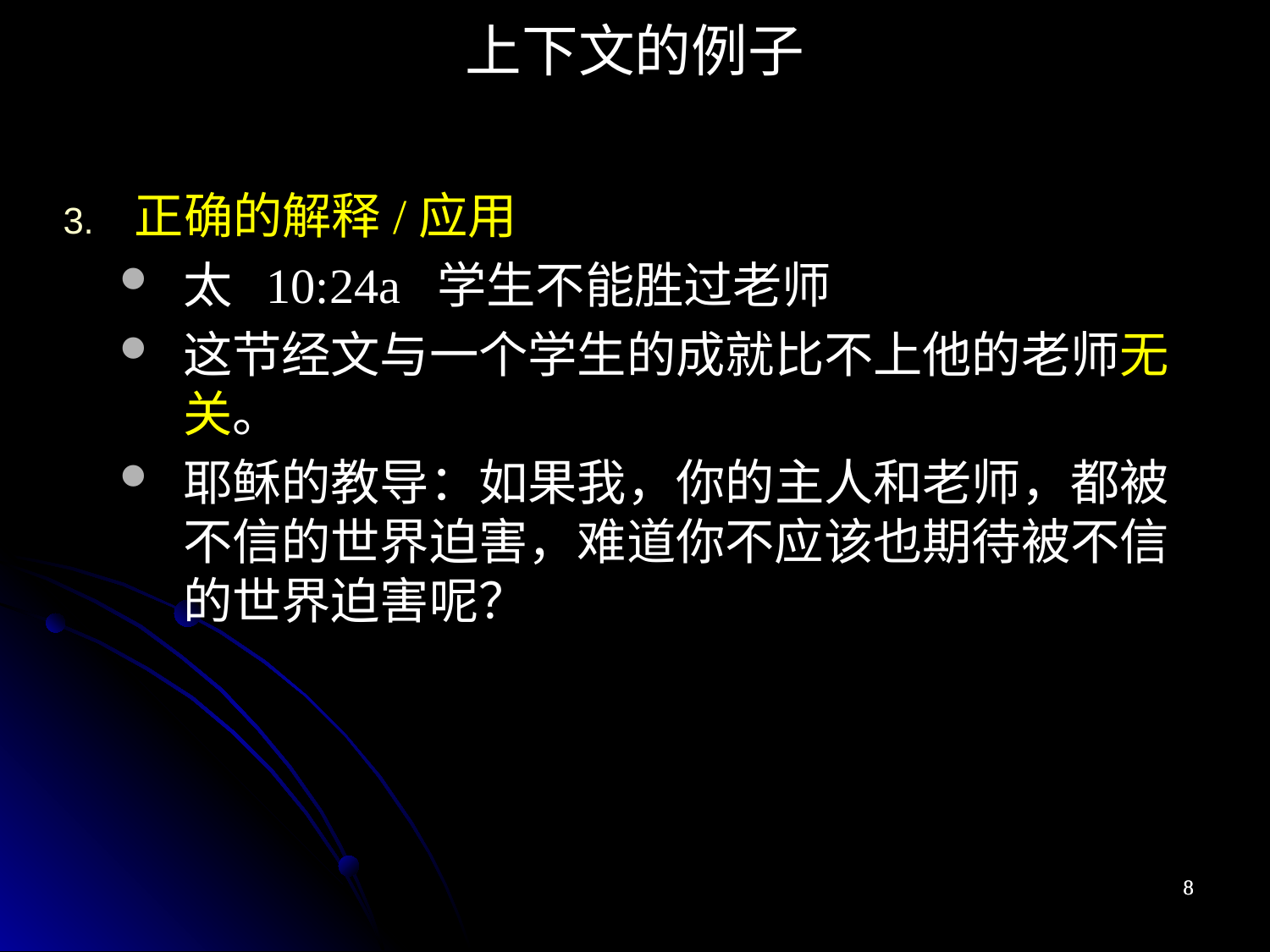

上下文的例子

正确的解释/应用
太  10:24a  学生不能胜过老师
这节经文与一个学生的成就比不上他的老师无关。
耶稣的教导：如果我，你的主人和老师，都被不信的世界迫害，难道你不应该也期待被不信的世界迫害呢？
8
8